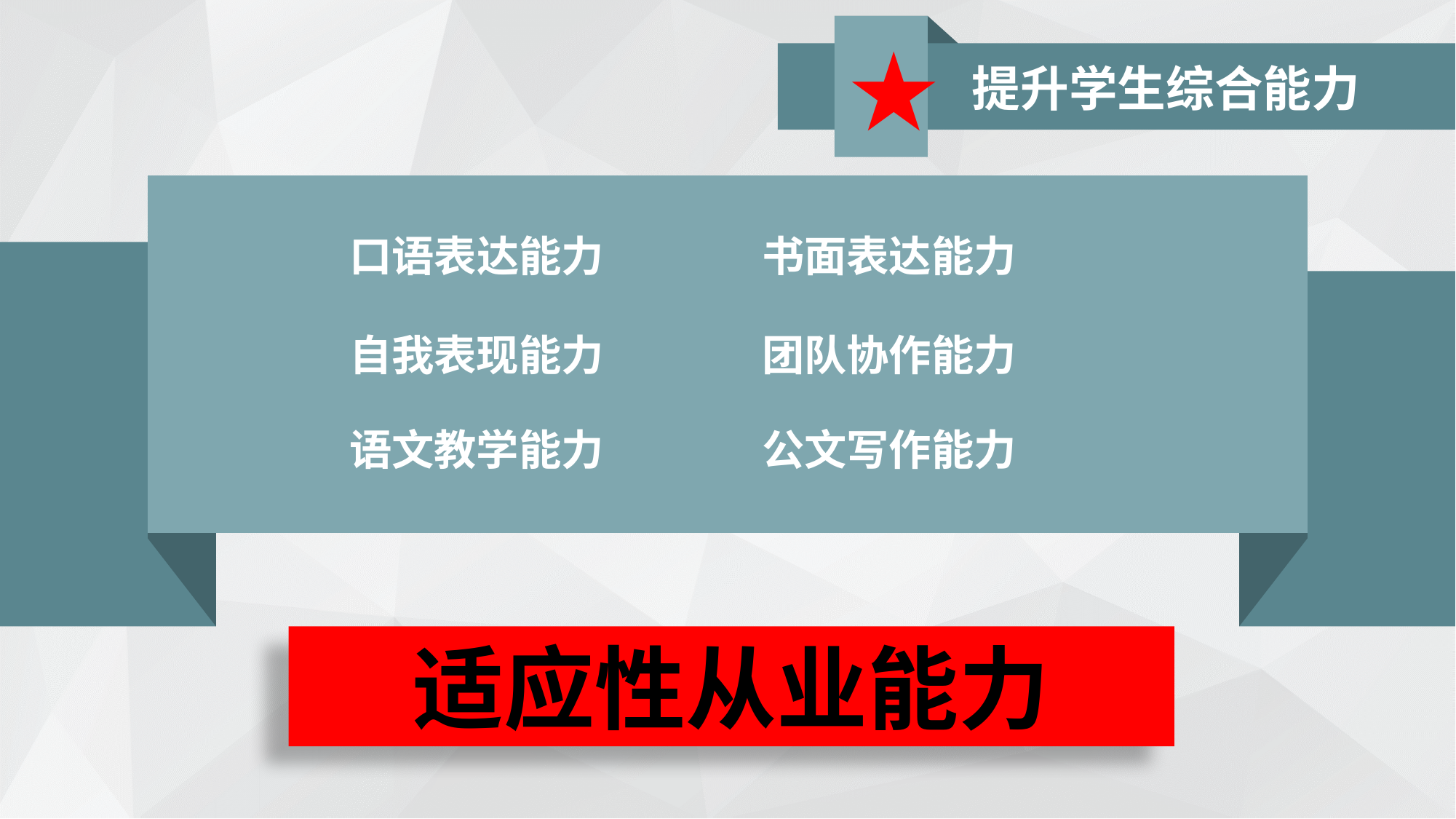

★
提升学生综合能力

口语表达能力
书面表达能力

自我表现能力
团队协作能力
语文教学能力
公文写作能力
适应性从业能力